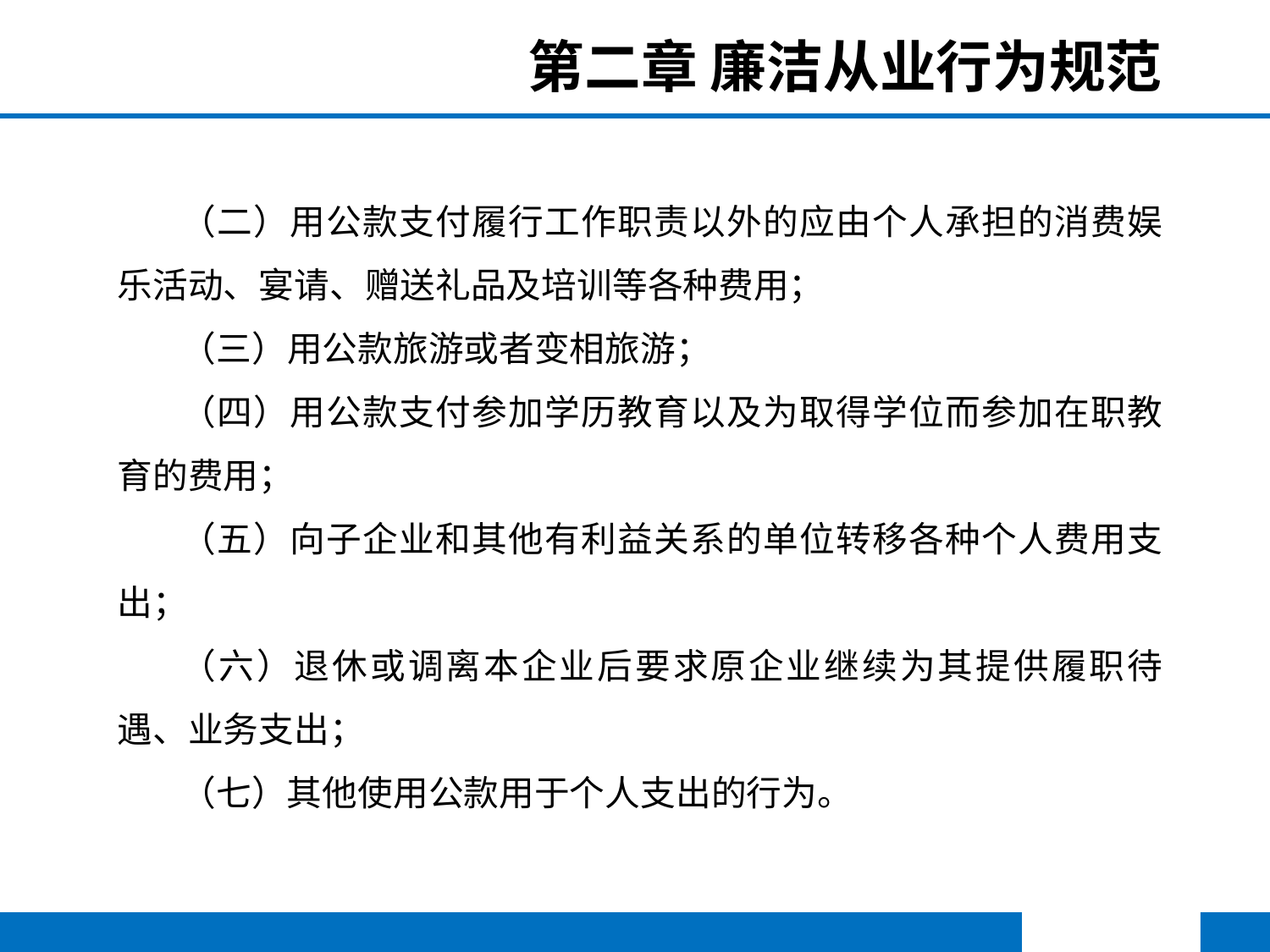

第二章 廉洁从业行为规范
（二）用公款支付履行工作职责以外的应由个人承担的消费娱乐活动、宴请、赠送礼品及培训等各种费用；
（三）用公款旅游或者变相旅游；
（四）用公款支付参加学历教育以及为取得学位而参加在职教育的费用；
（五）向子企业和其他有利益关系的单位转移各种个人费用支出；
（六）退休或调离本企业后要求原企业继续为其提供履职待遇、业务支出；
（七）其他使用公款用于个人支出的行为。